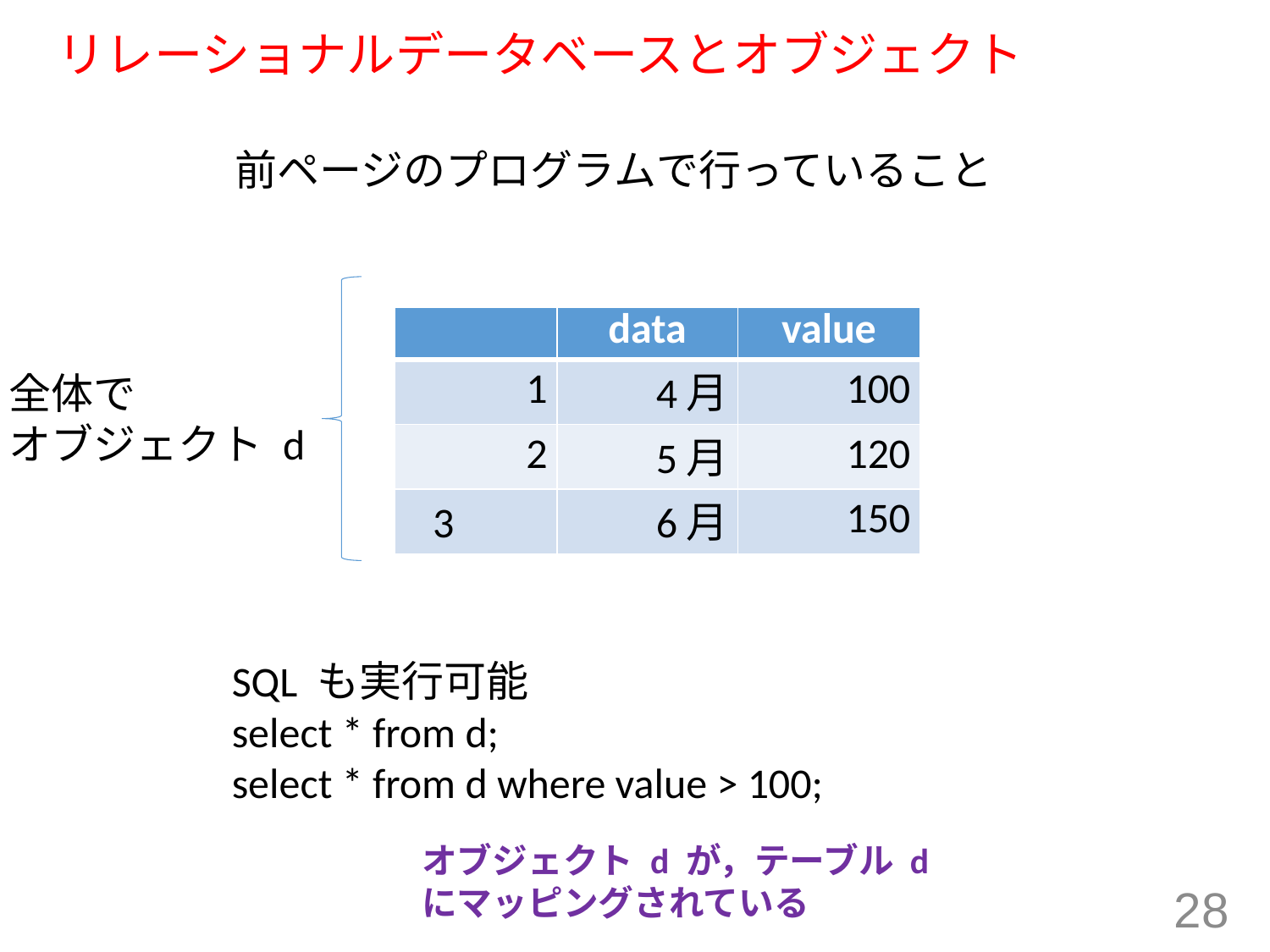

# リレーショナルデータベースとオブジェクト
前ページのプログラムで行っていること

|  | data | value |
| --- | --- | --- |
| 1 | 4月 | 100 |
| 2 | 5月 | 120 |
| 3 | 6月 | 150 |
全体で
オブジェクト d
SQL も実行可能
select * from d;
select * from d where value > 100;
オブジェクト d が，テーブル d
にマッピングされている
28